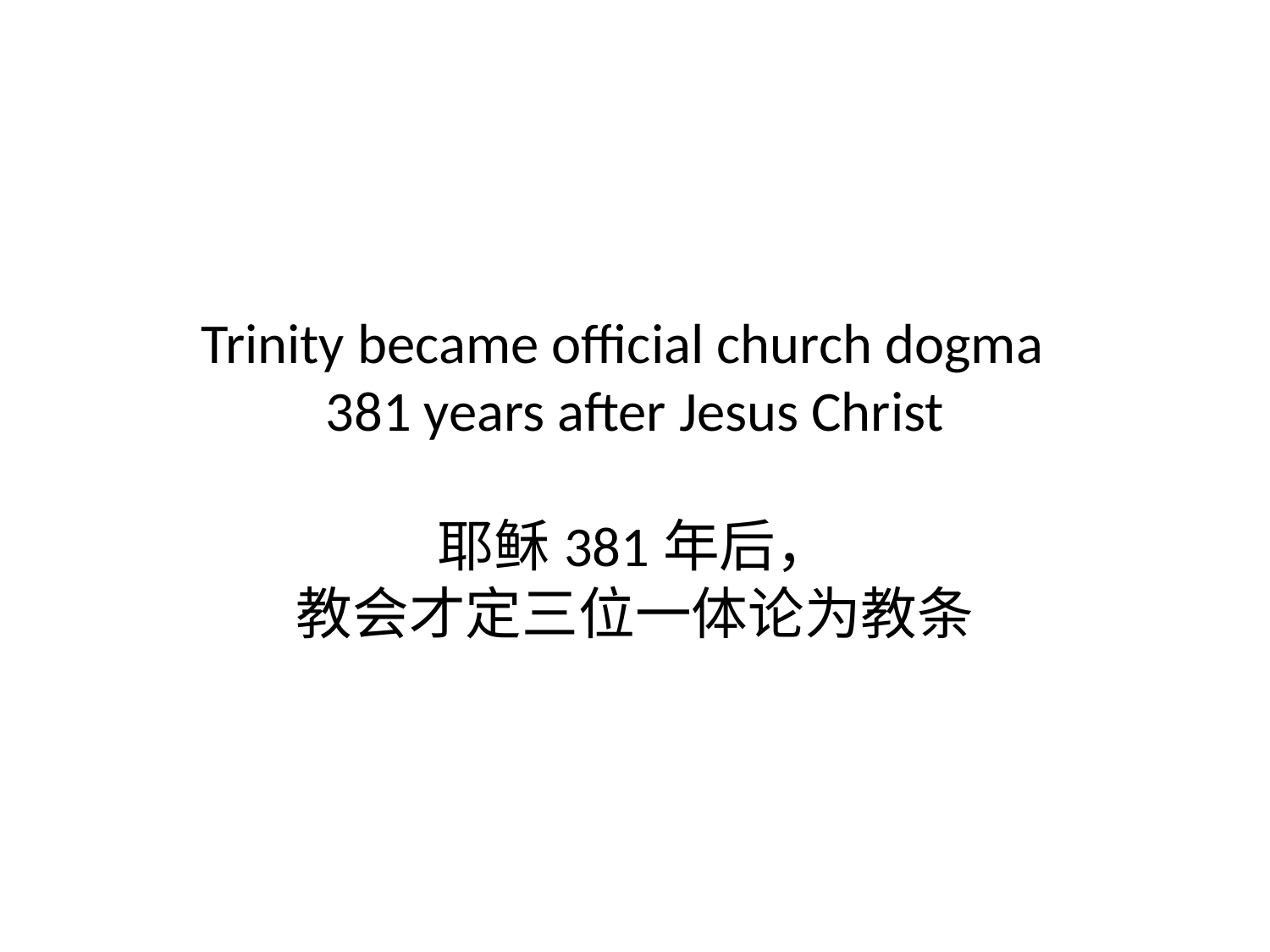

# Trinity became official church dogma 381 years after Jesus Christ 耶稣381年后， 教会才定三位一体论为教条